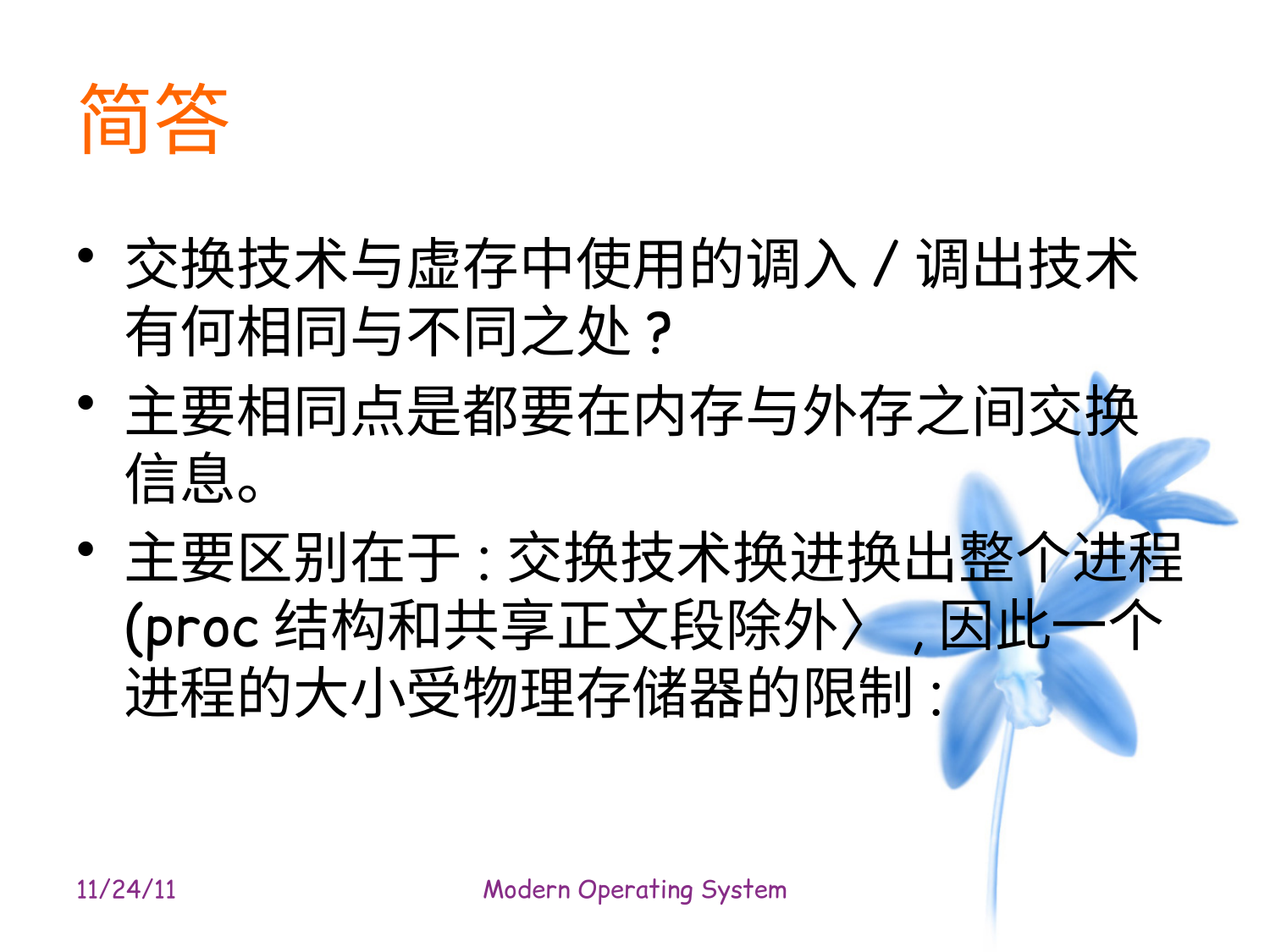

# 简答
交换技术与虚存中使用的调入/调出技术有何相同与不同之处?
主要相同点是都要在内存与外存之间交换信息。
主要区别在于:交换技术换进换出整个进程(proc结构和共享正文段除外〉,因此一个进程的大小受物理存储器的限制:
11/24/11
Modern Operating System